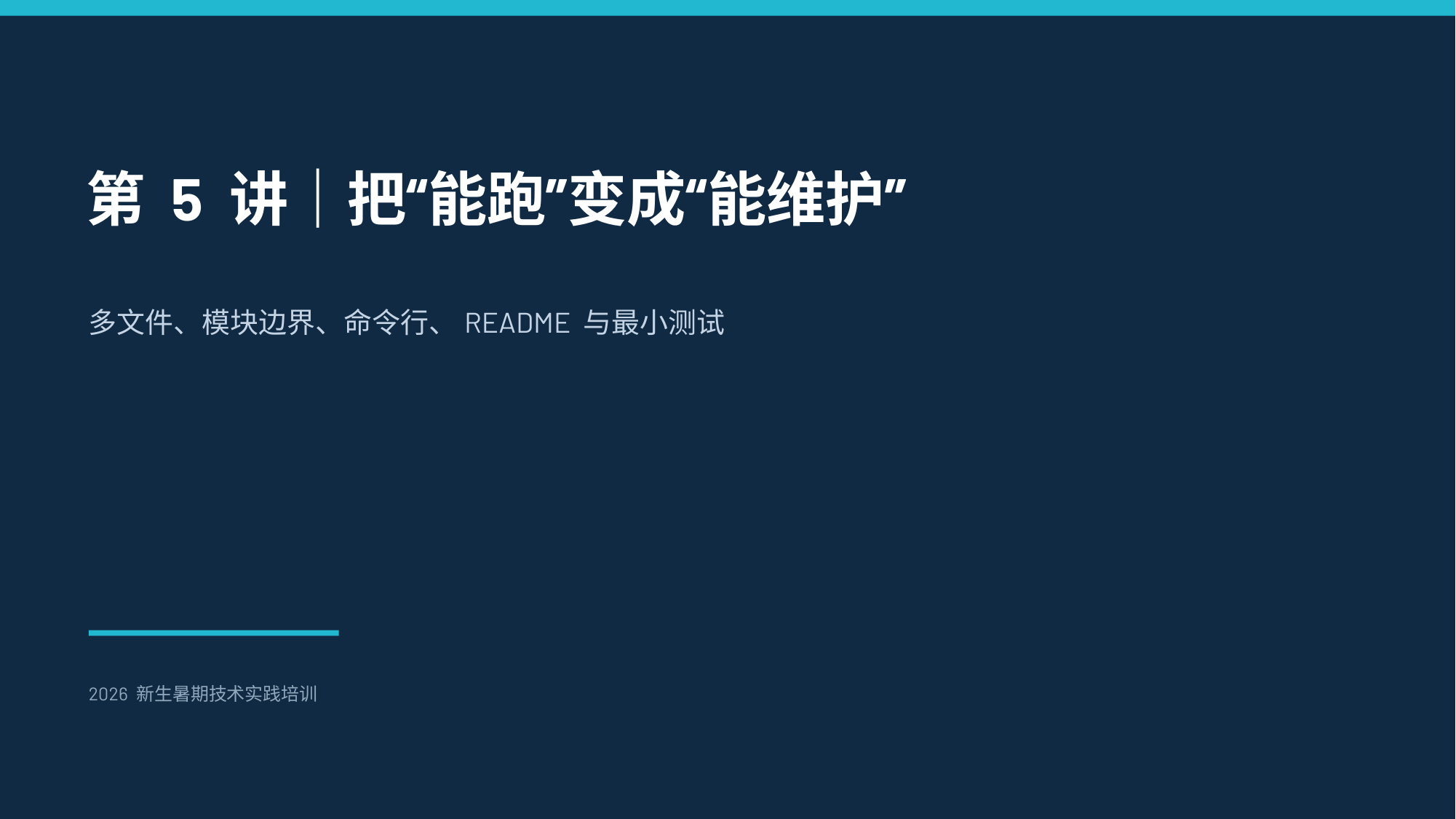

第 5 讲｜把“能跑”变成“能维护”
多文件、模块边界、命令行、README 与最小测试

2026 新生暑期技术实践培训